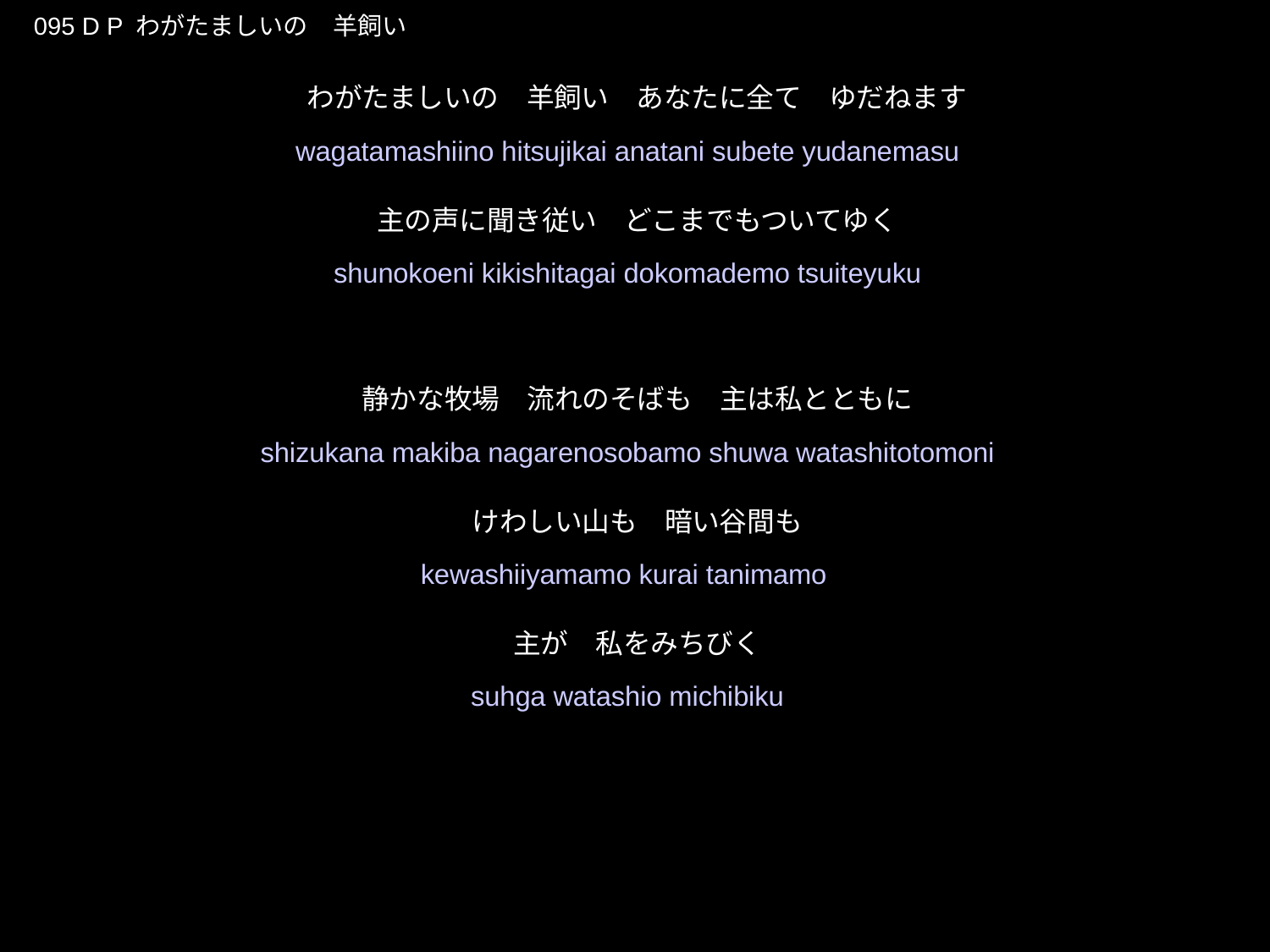

わがたましいのひつじかい
★P
095 D P わがたましいの　羊飼い
わがたましいの　羊飼い　あなたに全て　ゆだねます
主の声に聞き従い　どこまでもついてゆく
静かな牧場　流れのそばも　主は私とともに
けわしい山も　暗い谷間も
主が　私をみちびく
★２
wagatamashiino hitsujikai anatani subete yudanemasu
shunokoeni kikishitagai dokomademo tsuiteyuku
shizukana makiba nagarenosobamo shuwa watashitotomoni
kewashiiyamamo kurai tanimamo
suhga watashio michibiku